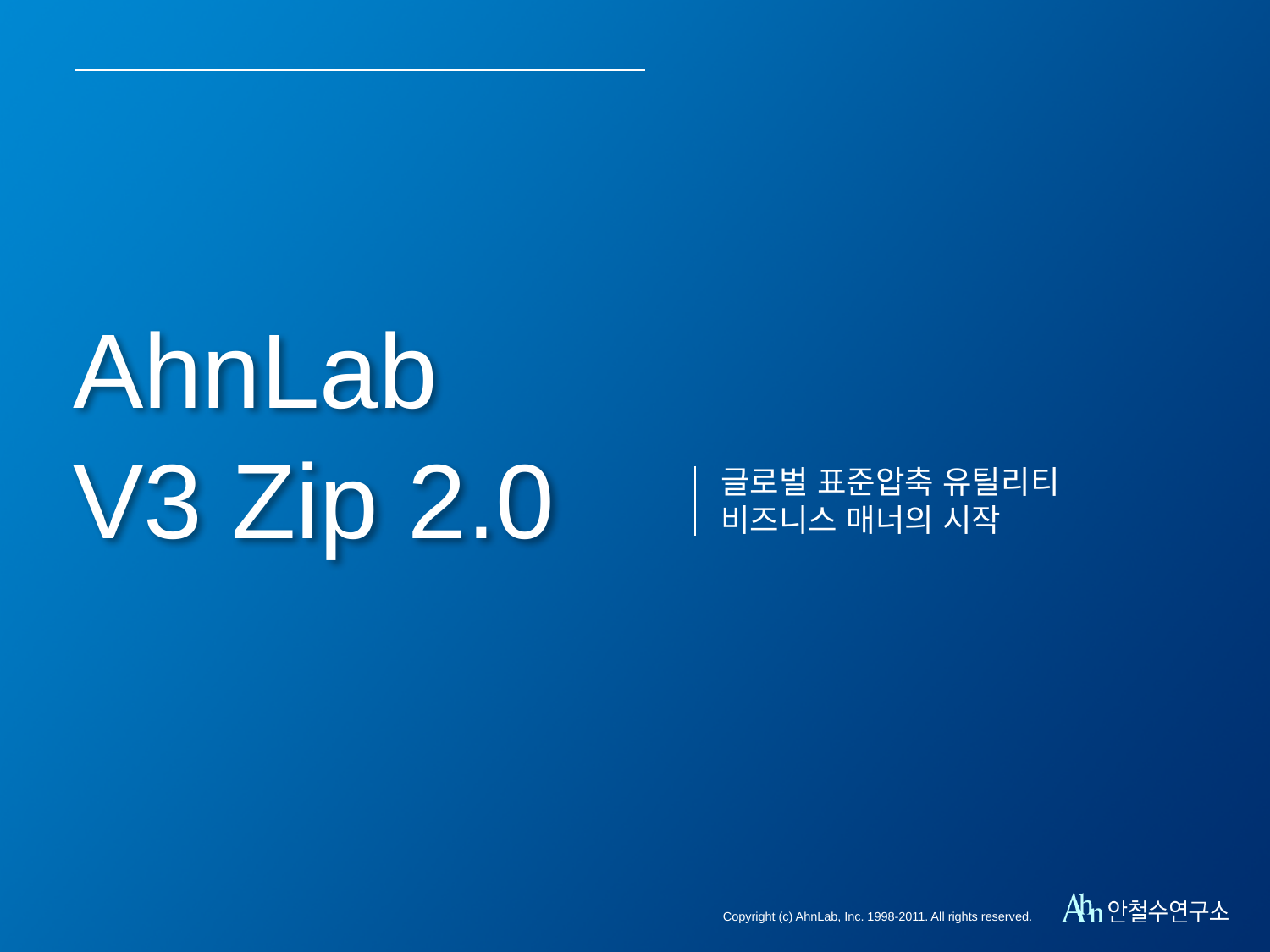

# AhnLab V3 Zip 2.0
글로벌 표준압축 유틸리티
비즈니스 매너의 시작